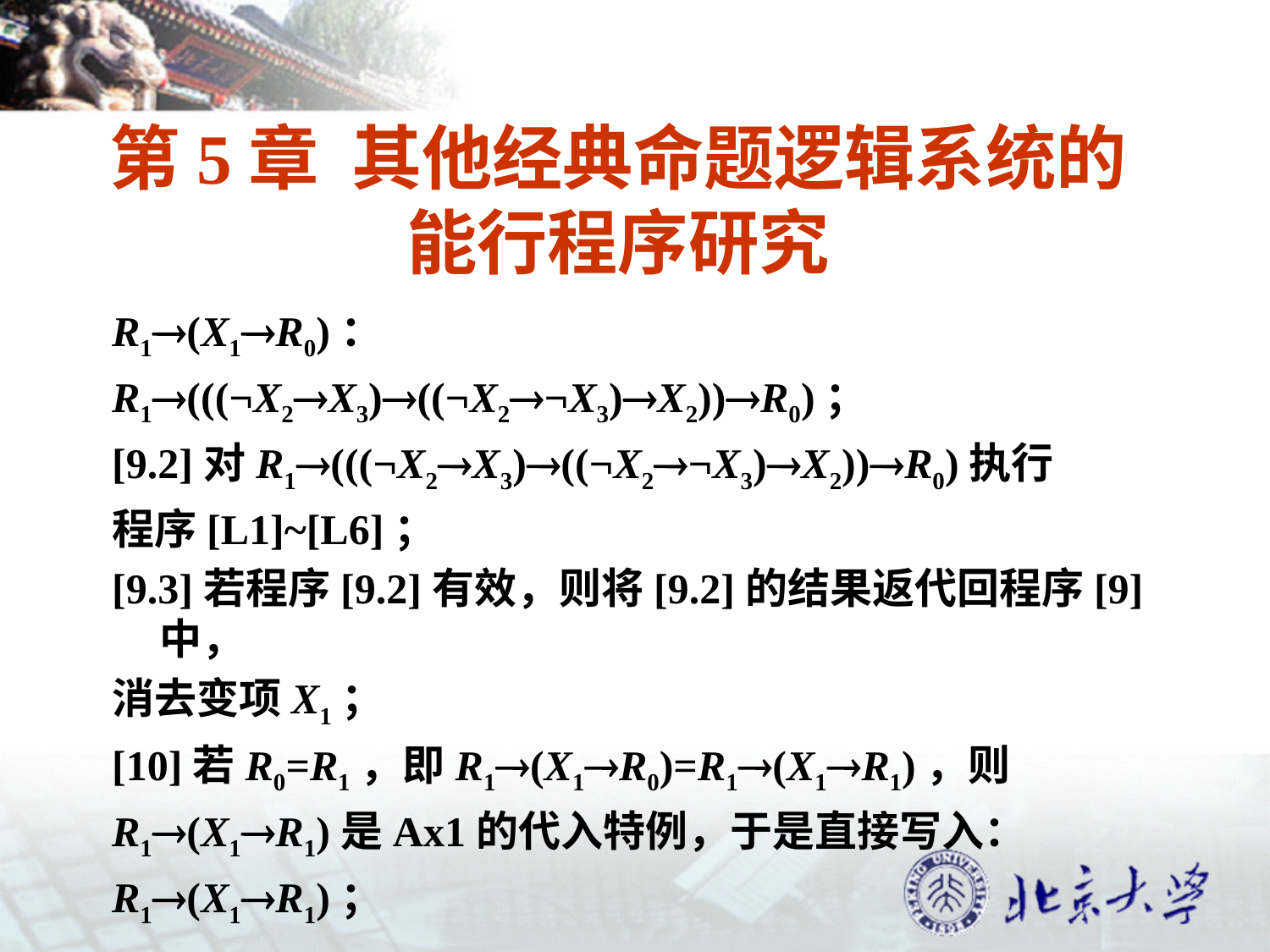

# 第5章  其他经典命题逻辑系统的能行程序研究
R1→(X1→R0)：
R1→(((¬X2→X3)→((¬X2→¬X3)→X2))→R0)；
[9.2]对R1→(((¬X2→X3)→((¬X2→¬X3)→X2))→R0)执行
程序[L1]~[L6]；
[9.3]若程序[9.2]有效，则将[9.2]的结果返代回程序[9]中，
消去变项X1；
[10]若R0=R1，即R1→(X1→R0)=R1→(X1→R1)，则
R1→(X1→R1)是Ax1的代入特例，于是直接写入：
R1→(X1→R1)；